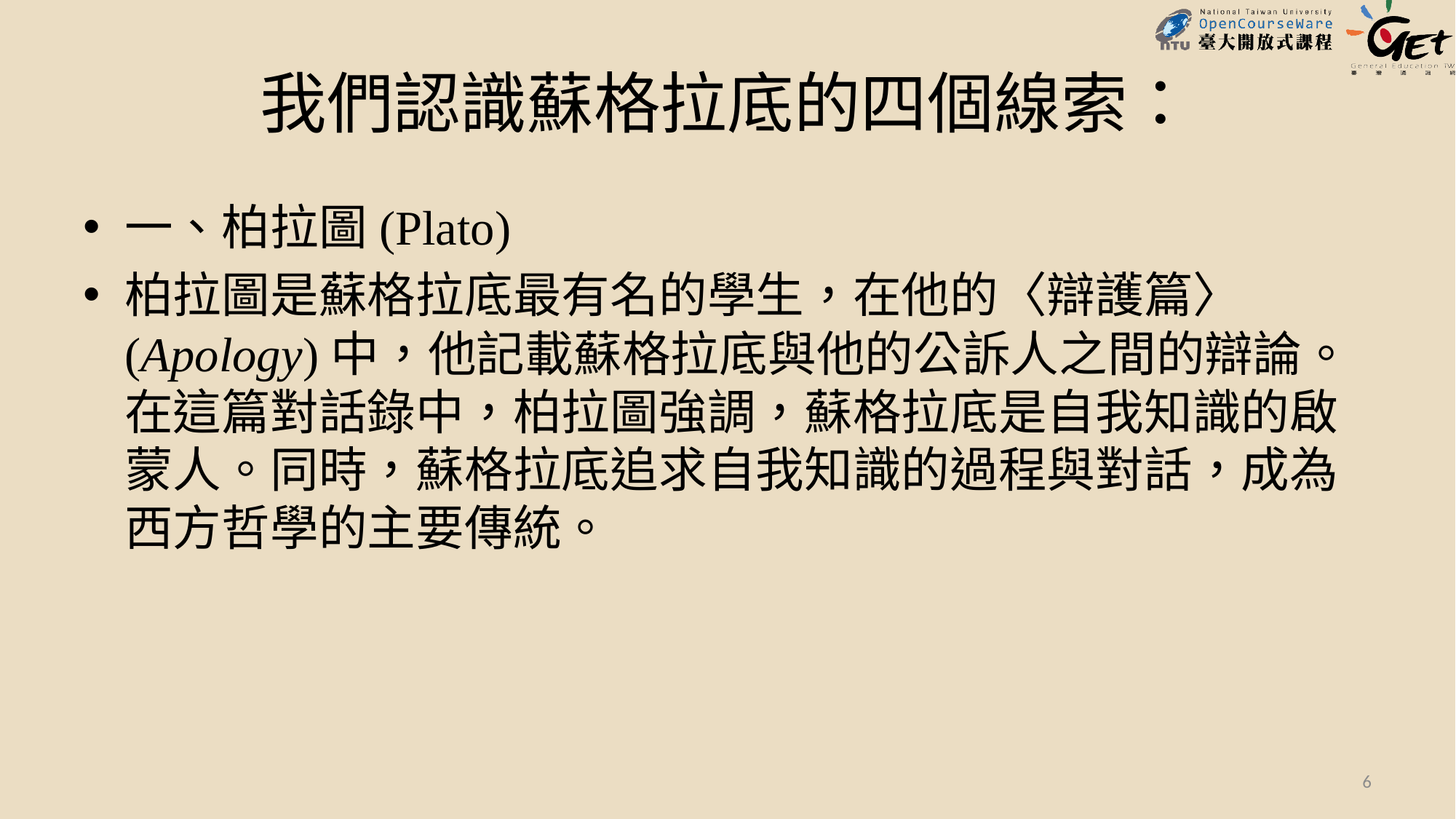

# 我們認識蘇格拉底的四個線索：
一、柏拉圖(Plato)
柏拉圖是蘇格拉底最有名的學生，在他的〈辯護篇〉(Apology)中，他記載蘇格拉底與他的公訴人之間的辯論。在這篇對話錄中，柏拉圖強調，蘇格拉底是自我知識的啟蒙人。同時，蘇格拉底追求自我知識的過程與對話，成為西方哲學的主要傳統。
6